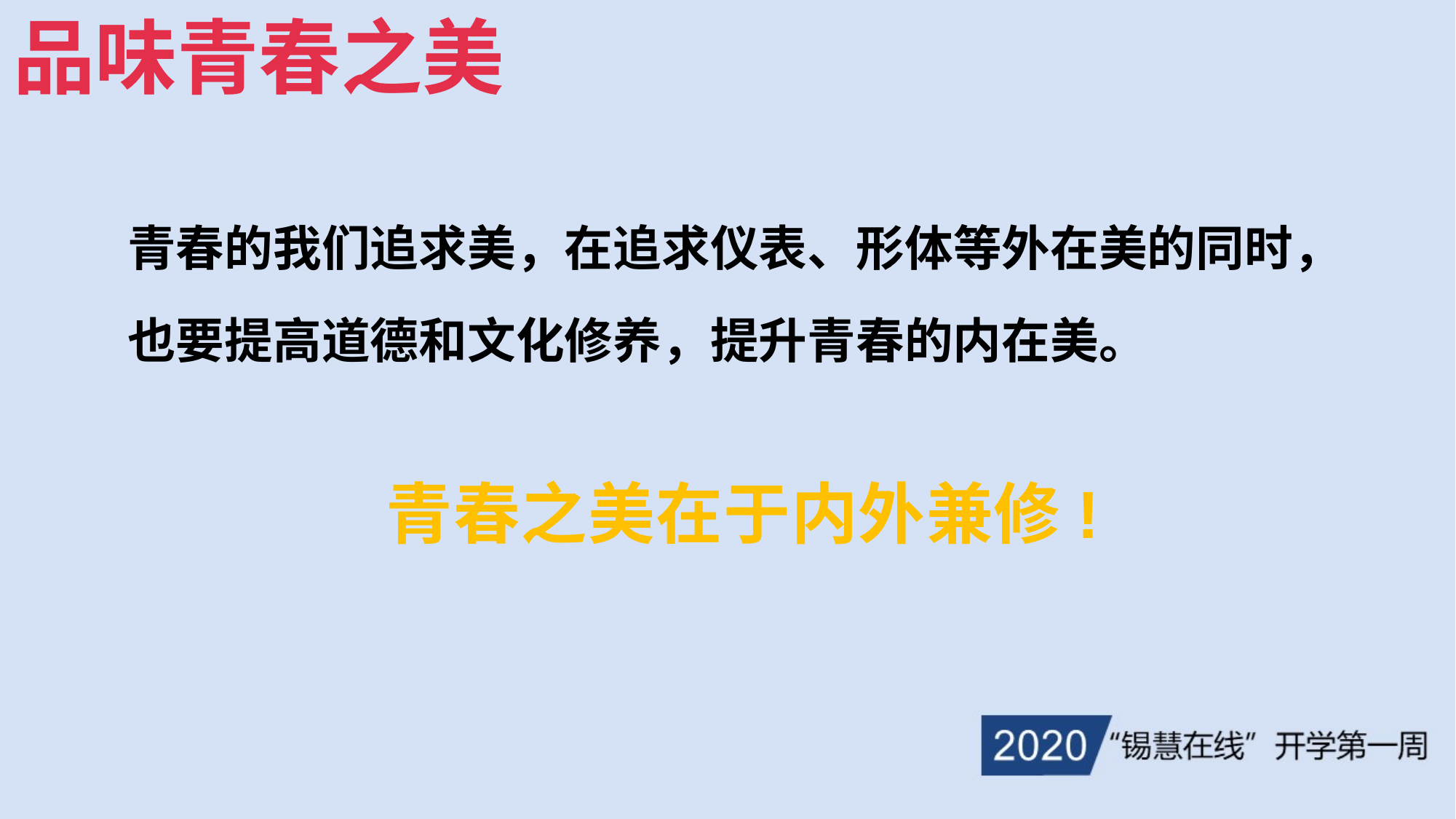

品味青春之美
青春的我们追求美，在追求仪表、形体等外在美的同时，也要提高道德和文化修养，提升青春的内在美。
青春之美在于内外兼修!